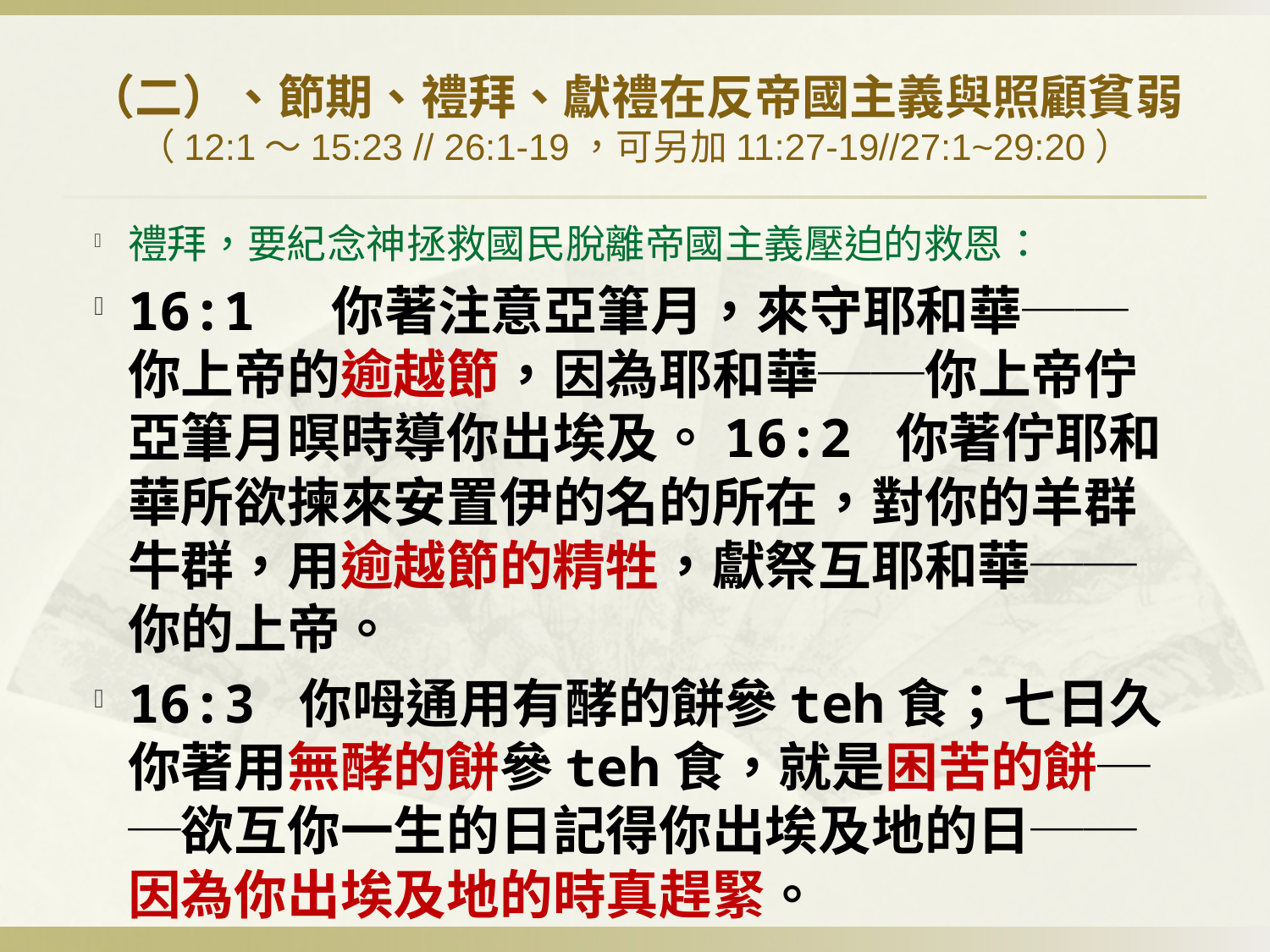

# （二）、節期、禮拜、獻禮在反帝國主義與照顧貧弱 （12:1～15:23 // 26:1-19，可另加11:27-19//27:1~29:20）
禮拜，要紀念神拯救國民脫離帝國主義壓迫的救恩：
16:1  你著注意亞筆月，來守耶和華──你上帝的逾越節，因為耶和華──你上帝佇亞筆月暝時導你出埃及。16:2 你著佇耶和華所欲揀來安置伊的名的所在，對你的羊群牛群，用逾越節的精牲，獻祭互耶和華──你的上帝。
16:3 你呣通用有酵的餅參teh食；七日久你著用無酵的餅參teh食，就是困苦的餅──欲互你一生的日記得你出埃及地的日──因為你出埃及地的時真趕緊。